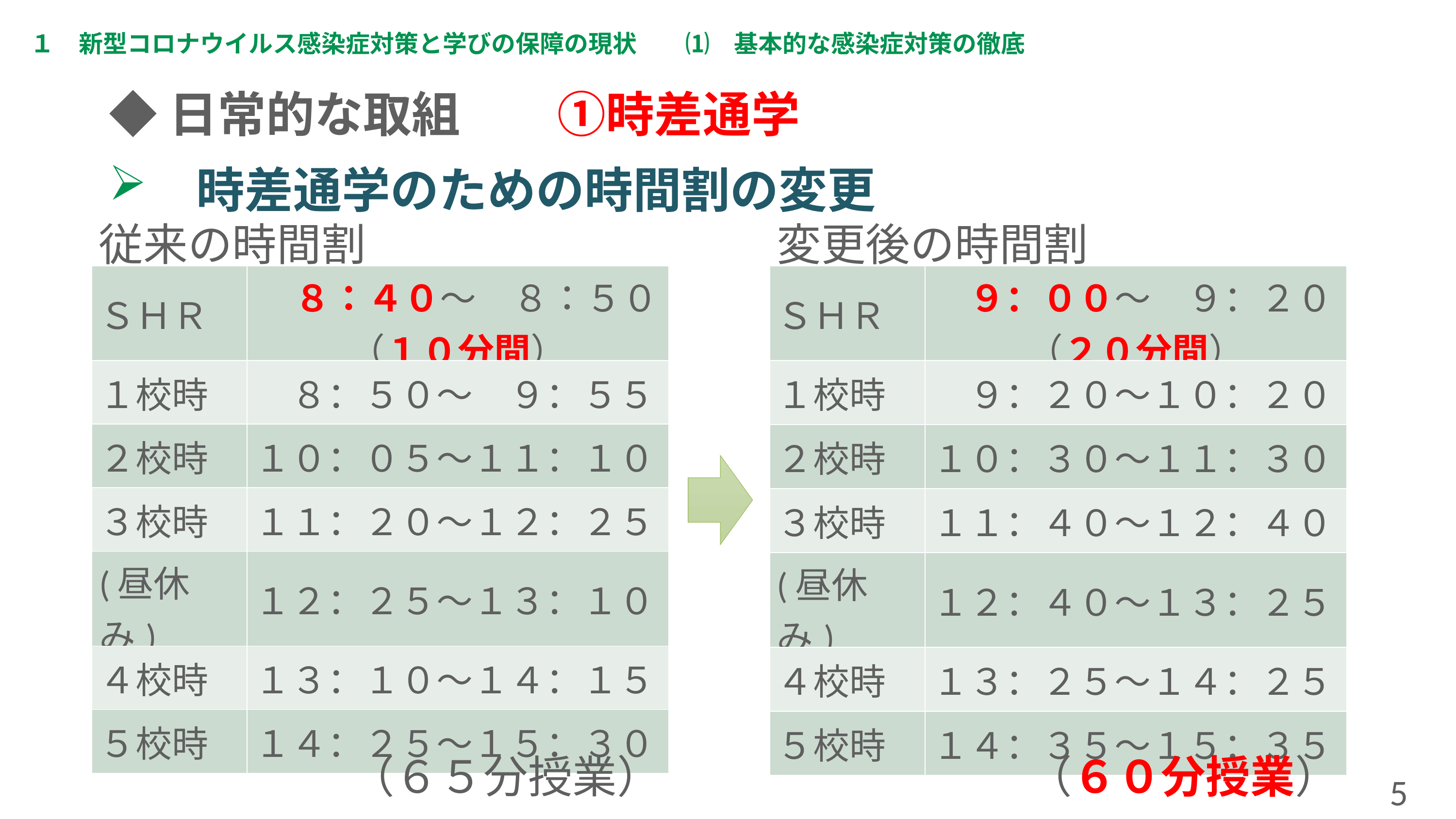

１　新型コロナウイルス感染症対策と学びの保障の現状　　⑴　基本的な感染症対策の徹底
◆日常的な取組　　①時差通学
　時差通学のための時間割の変更
従来の時間割
変更後の時間割
| ＳＨＲ | ８：４０～　８：５０（１０分間） |
| --- | --- |
| １校時 | ８：５０～　９：５５ |
| ２校時 | １０：０５～１１：１０ |
| ３校時 | １１：２０～１２：２５ |
| (昼休み) | １２：２５～１３：１０ |
| ４校時 | １３：１０～１４：１５ |
| ５校時 | １４：２５～１５：３０ |
| ＳＨＲ | ９：００～　９：２０ （２０分間） |
| --- | --- |
| １校時 | ９：２０～１０：２０ |
| ２校時 | １０：３０～１１：３０ |
| ３校時 | １１：４０～１２：４０ |
| (昼休み) | １２：４０～１３：２５ |
| ４校時 | １３：２５～１４：２５ |
| ５校時 | １４：３５～１５：３５ |

（６５分授業）
（６０分授業）
5